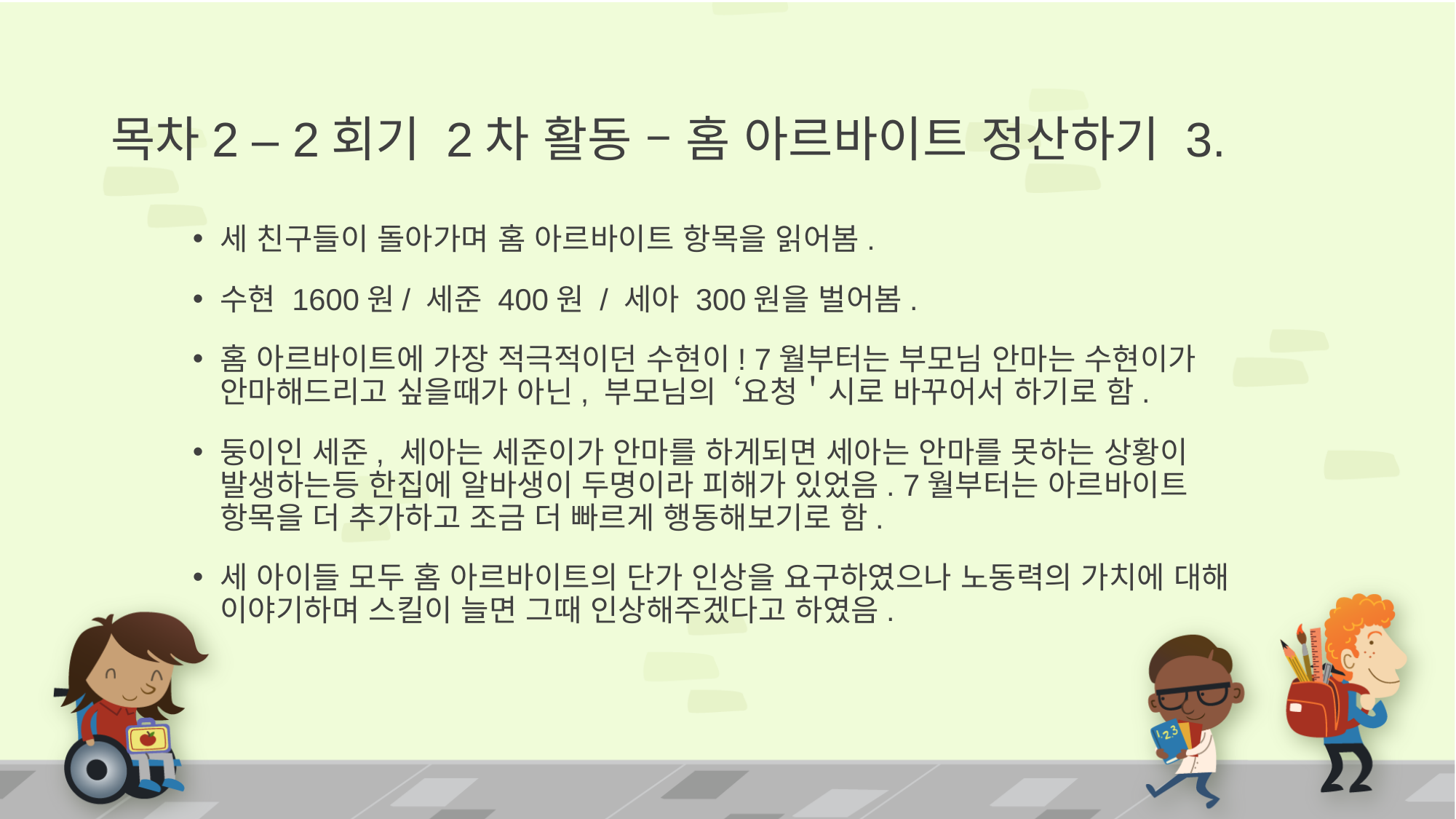

# 목차2 – 2회기 2차 활동 – 홈 아르바이트 정산하기 3.
세 친구들이 돌아가며 홈 아르바이트 항목을 읽어봄.
수현 1600원/ 세준 400원 / 세아 300원을 벌어봄.
홈 아르바이트에 가장 적극적이던 수현이! 7월부터는 부모님 안마는 수현이가 안마해드리고 싶을때가 아닌, 부모님의  ‘요청＇시로 바꾸어서 하기로 함.
둥이인 세준, 세아는 세준이가 안마를 하게되면 세아는 안마를 못하는 상황이 발생하는등 한집에 알바생이 두명이라 피해가 있었음. 7월부터는 아르바이트 항목을 더 추가하고 조금 더 빠르게 행동해보기로 함.
세 아이들 모두 홈 아르바이트의 단가 인상을 요구하였으나 노동력의 가치에 대해 이야기하며 스킬이 늘면 그때 인상해주겠다고 하였음.